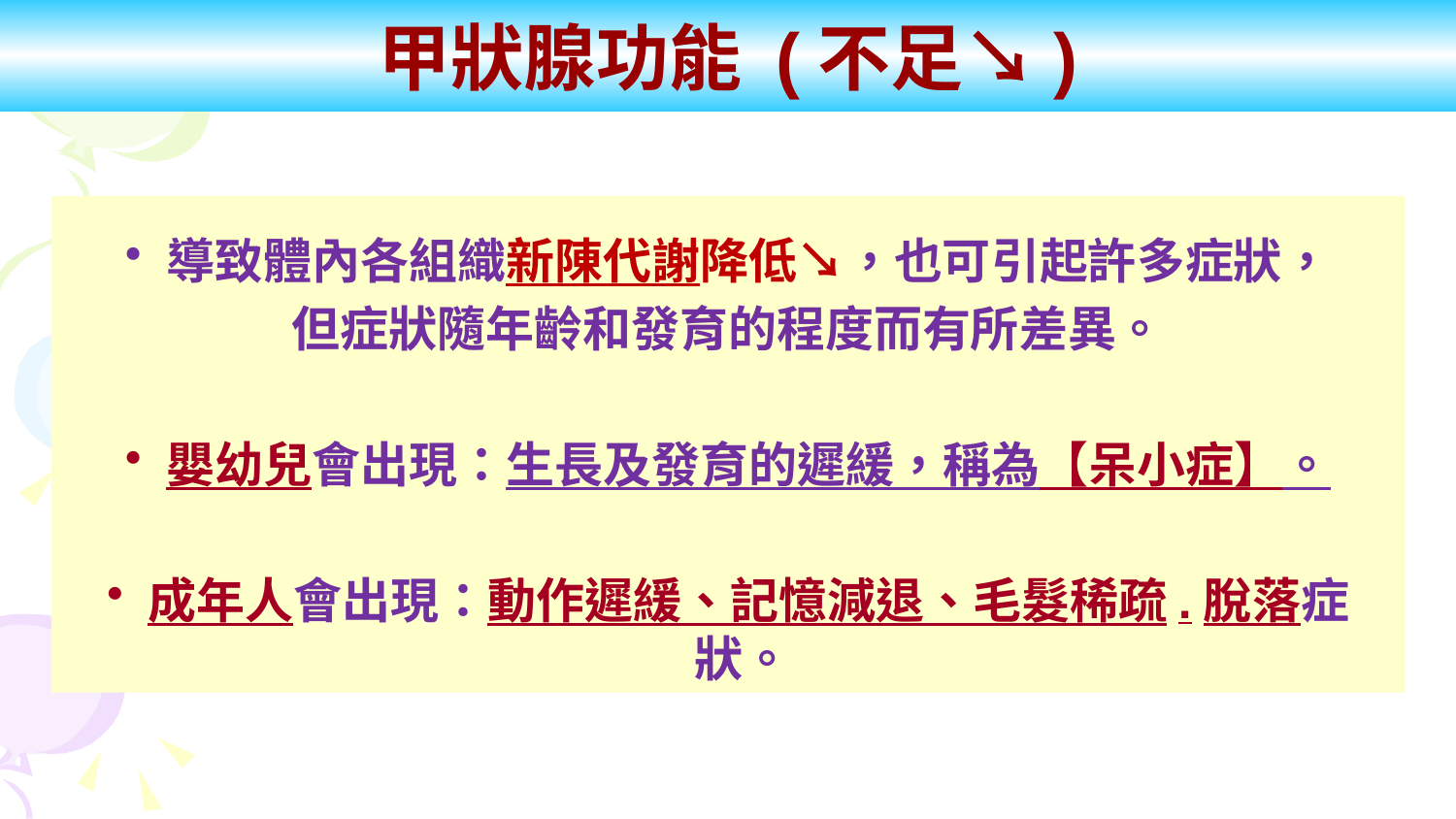

甲狀腺功能 (不足↘)

導致體內各組織新陳代謝降低↘，也可引起許多症狀，
但症狀隨年齡和發育的程度而有所差異。

嬰幼兒會出現：生長及發育的遲緩，稱為【呆小症】。

成年人會出現：動作遲緩、記憶減退、毛髮稀疏.脫落症狀。